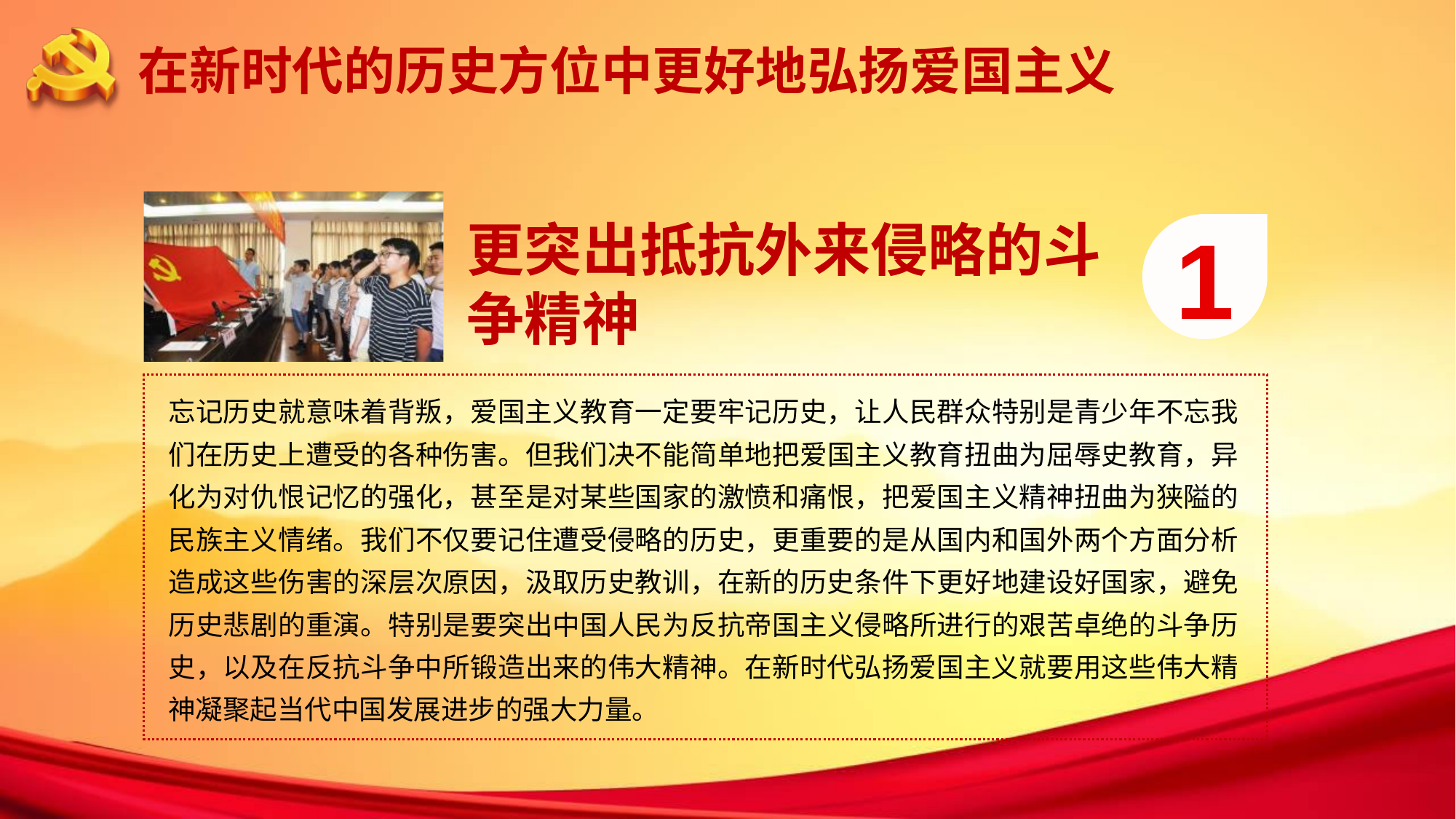

更突出抵抗外来侵略的斗争精神
1

忘记历史就意味着背叛，爱国主义教育一定要牢记历史，让人民群众特别是青少年不忘我们在历史上遭受的各种伤害。但我们决不能简单地把爱国主义教育扭曲为屈辱史教育，异化为对仇恨记忆的强化，甚至是对某些国家的激愤和痛恨，把爱国主义精神扭曲为狭隘的民族主义情绪。我们不仅要记住遭受侵略的历史，更重要的是从国内和国外两个方面分析造成这些伤害的深层次原因，汲取历史教训，在新的历史条件下更好地建设好国家，避免历史悲剧的重演。特别是要突出中国人民为反抗帝国主义侵略所进行的艰苦卓绝的斗争历史，以及在反抗斗争中所锻造出来的伟大精神。在新时代弘扬爱国主义就要用这些伟大精神凝聚起当代中国发展进步的强大力量。